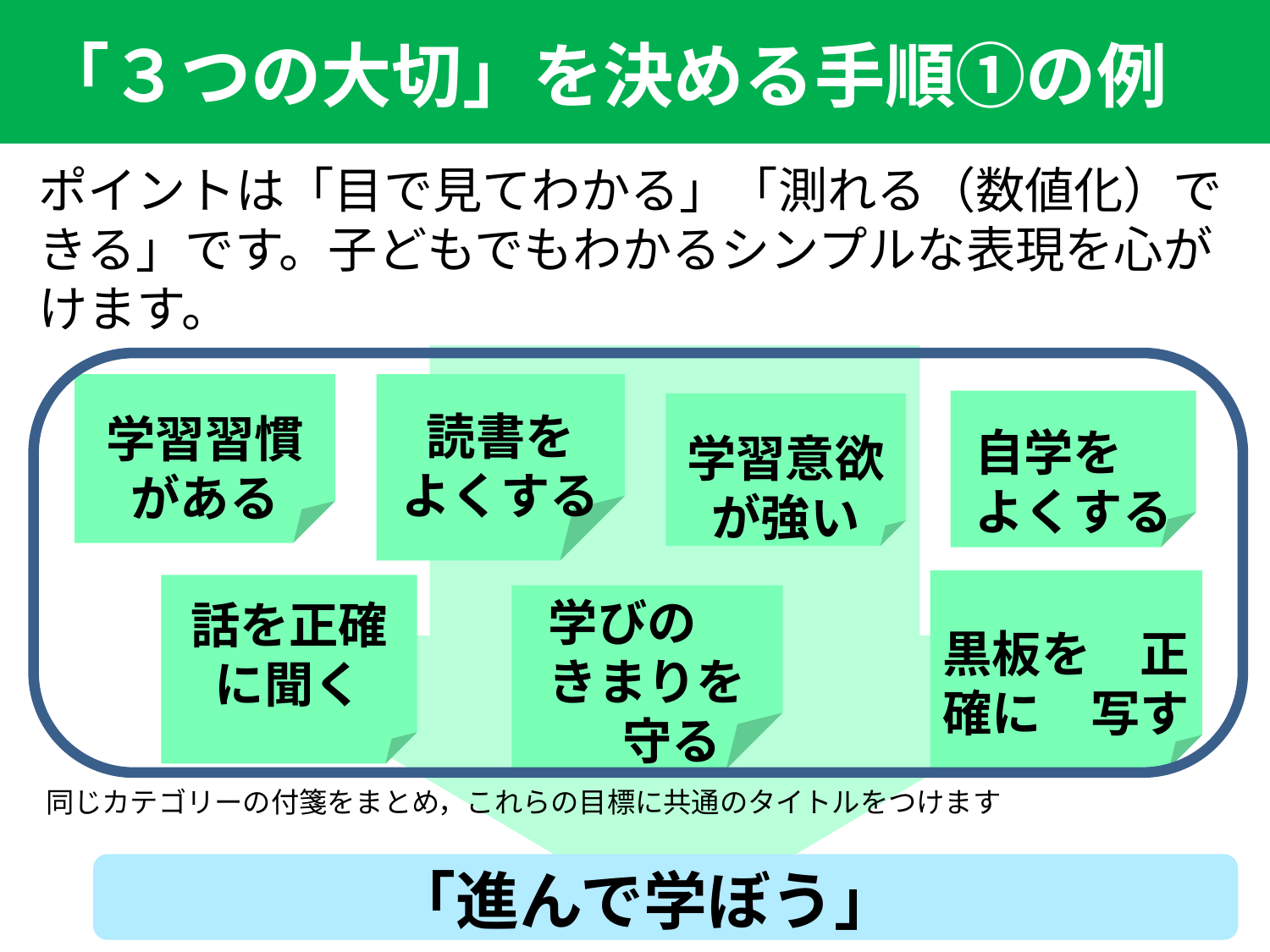

「３つの大切」を決める手順①の例
ポイントは「目で見てわかる」「測れる（数値化）できる」です。子どもでもわかるシンプルな表現を心がけます。

学習習慣がある

読書を
よくする

自学を　よくする

学習意欲が強い

黒板を　正確に　写す
話を正確に聞く
学びの　きまりを　守る
同じカテゴリーの付箋をまとめ，これらの目標に共通のタイトルをつけます

「進んで学ぼう」